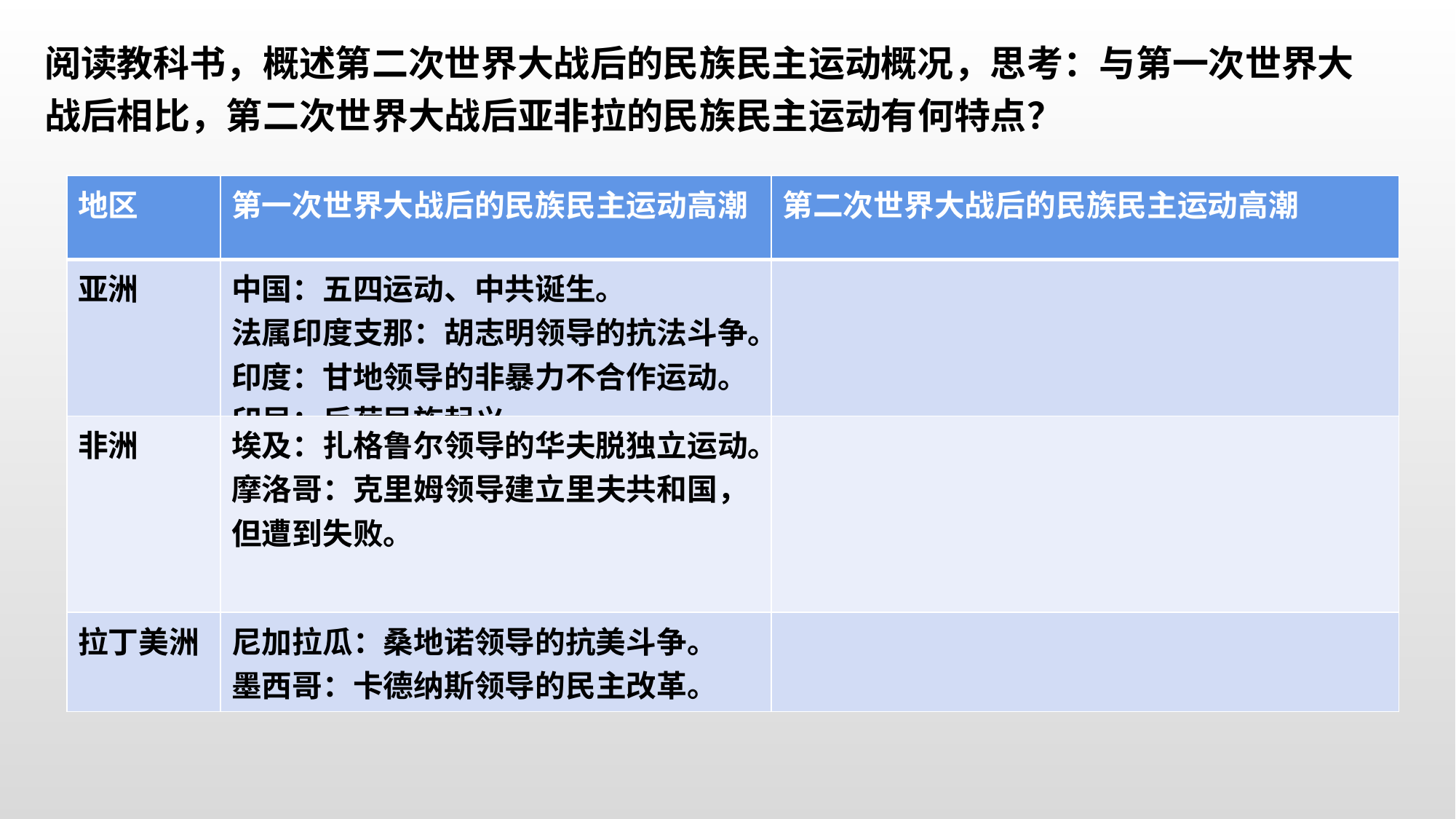

阅读教科书，概述第二次世界大战后的民族民主运动概况，思考：与第一次世界大战后相比，第二次世界大战后亚非拉的民族民主运动有何特点？
| 地区 | 第一次世界大战后的民族民主运动高潮 | 第二次世界大战后的民族民主运动高潮 |
| --- | --- | --- |
| 亚洲 | 中国：五四运动、中共诞生。 法属印度支那：胡志明领导的抗法斗争。 印度：甘地领导的非暴力不合作运动。 印尼：反荷民族起义 |  |
| 非洲 | 埃及：扎格鲁尔领导的华夫脱独立运动。 摩洛哥：克里姆领导建立里夫共和国，但遭到失败。 |  |
| 拉丁美洲 | 尼加拉瓜：桑地诺领导的抗美斗争。 墨西哥：卡德纳斯领导的民主改革。 |  |